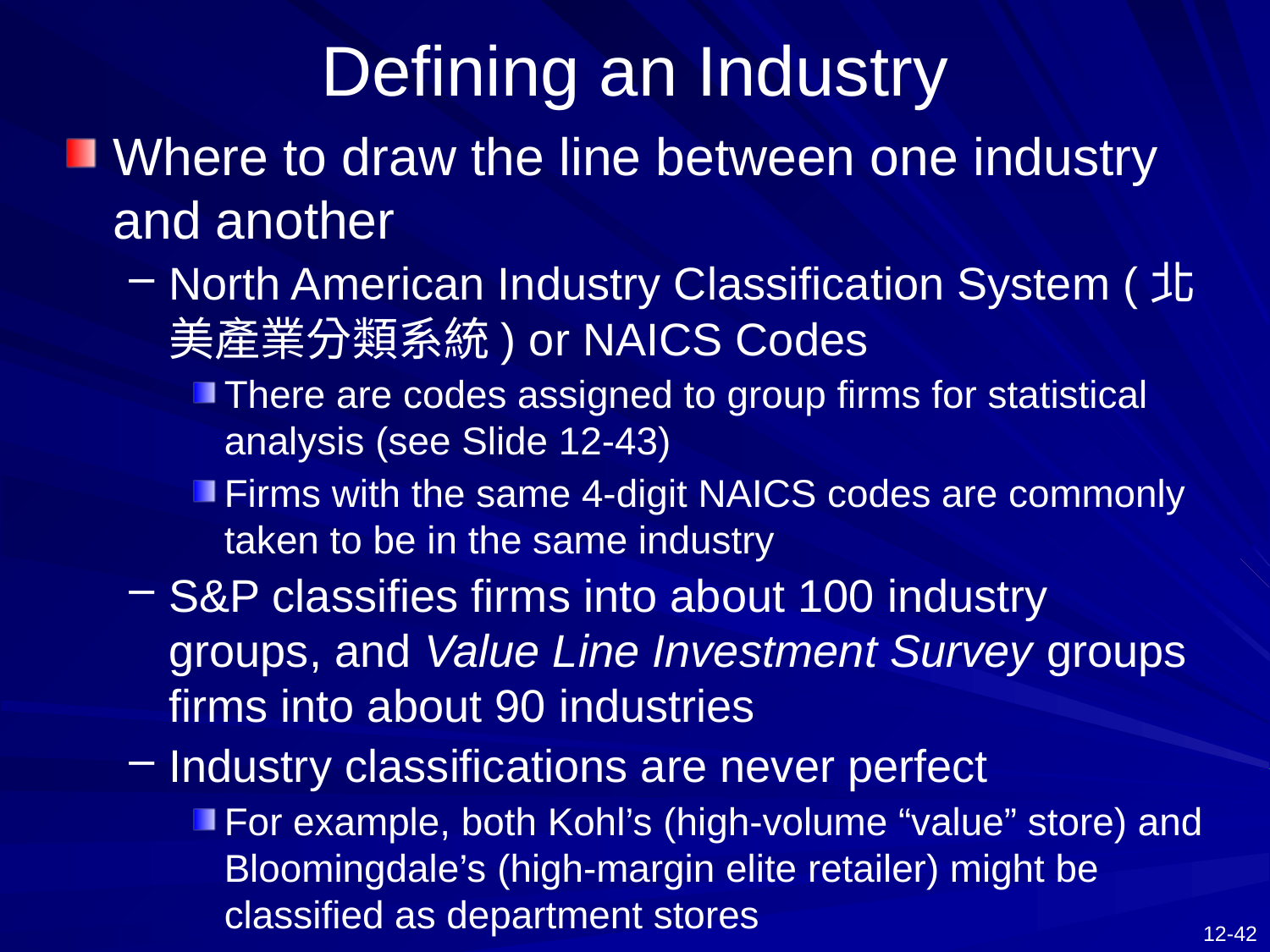

# Defining an Industry
Where to draw the line between one industry and another
North American Industry Classification System (北美產業分類系統) or NAICS Codes
There are codes assigned to group firms for statistical analysis (see Slide 12-43)
Firms with the same 4-digit NAICS codes are commonly taken to be in the same industry
S&P classifies firms into about 100 industry groups, and Value Line Investment Survey groups firms into about 90 industries
Industry classifications are never perfect
For example, both Kohl’s (high-volume “value” store) and Bloomingdale’s (high-margin elite retailer) might be classified as department stores